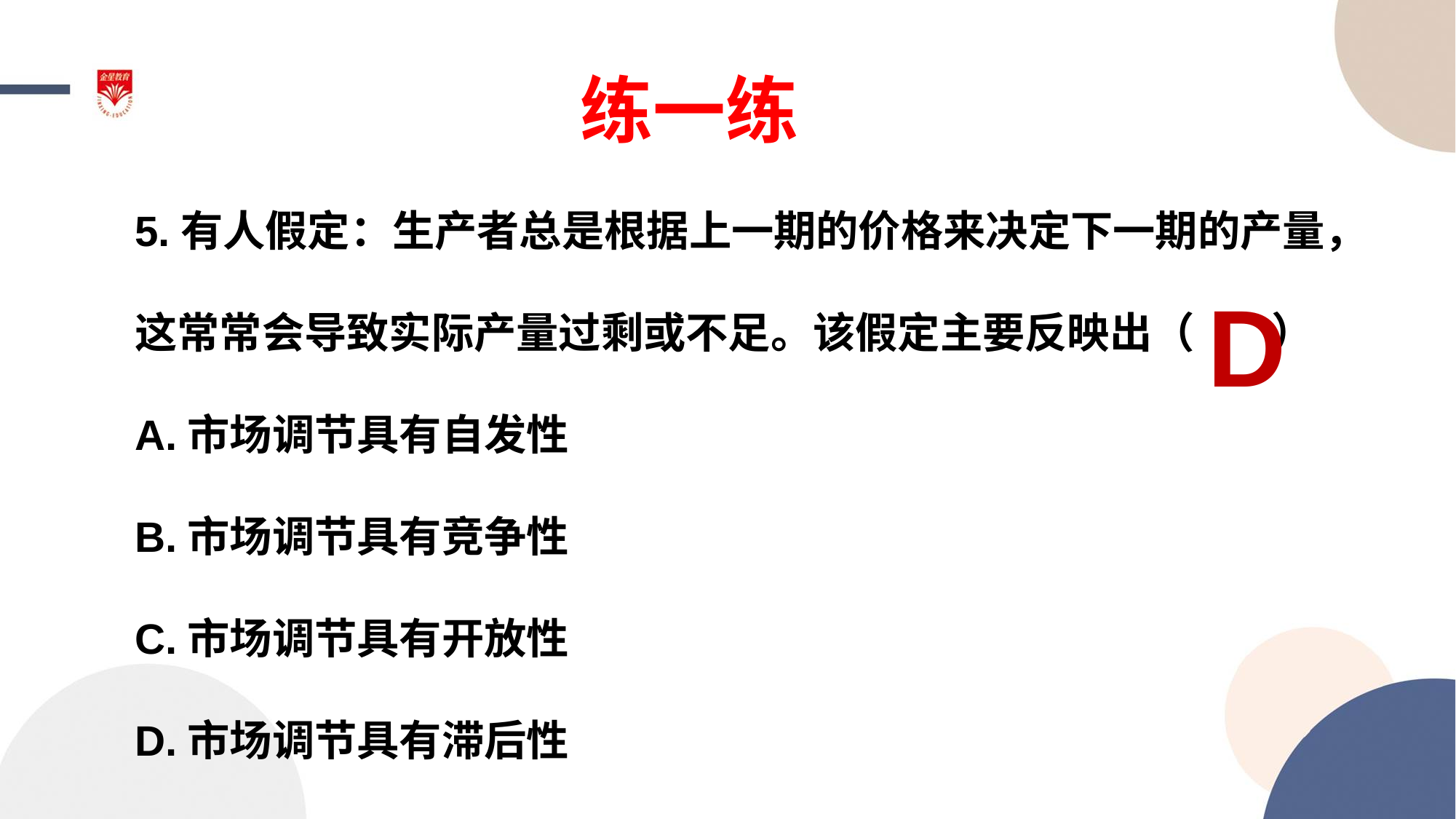

练一练
5.有人假定：生产者总是根据上一期的价格来决定下一期的产量，这常常会导致实际产量过剩或不足。该假定主要反映出（        ）
A.市场调节具有自发性
B.市场调节具有竞争性
C.市场调节具有开放性
D.市场调节具有滞后性
D